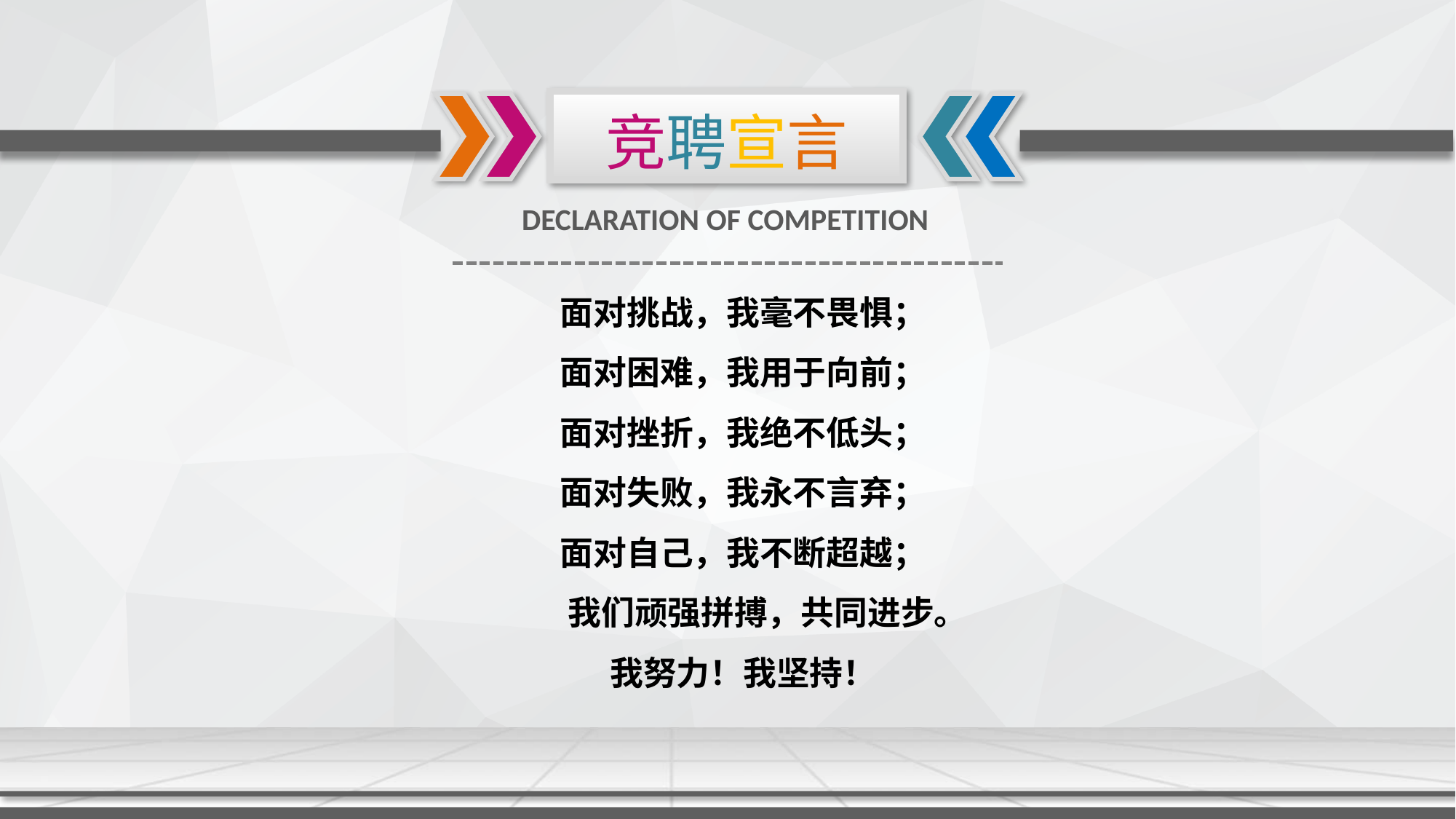

竞聘宣言

DECLARATION OF COMPETITION
面对挑战，我毫不畏惧；
面对困难，我用于向前；
面对挫折，我绝不低头；
面对失败，我永不言弃；
面对自己，我不断超越；
 我们顽强拼搏，共同进步。
我努力！我坚持！

延迟符